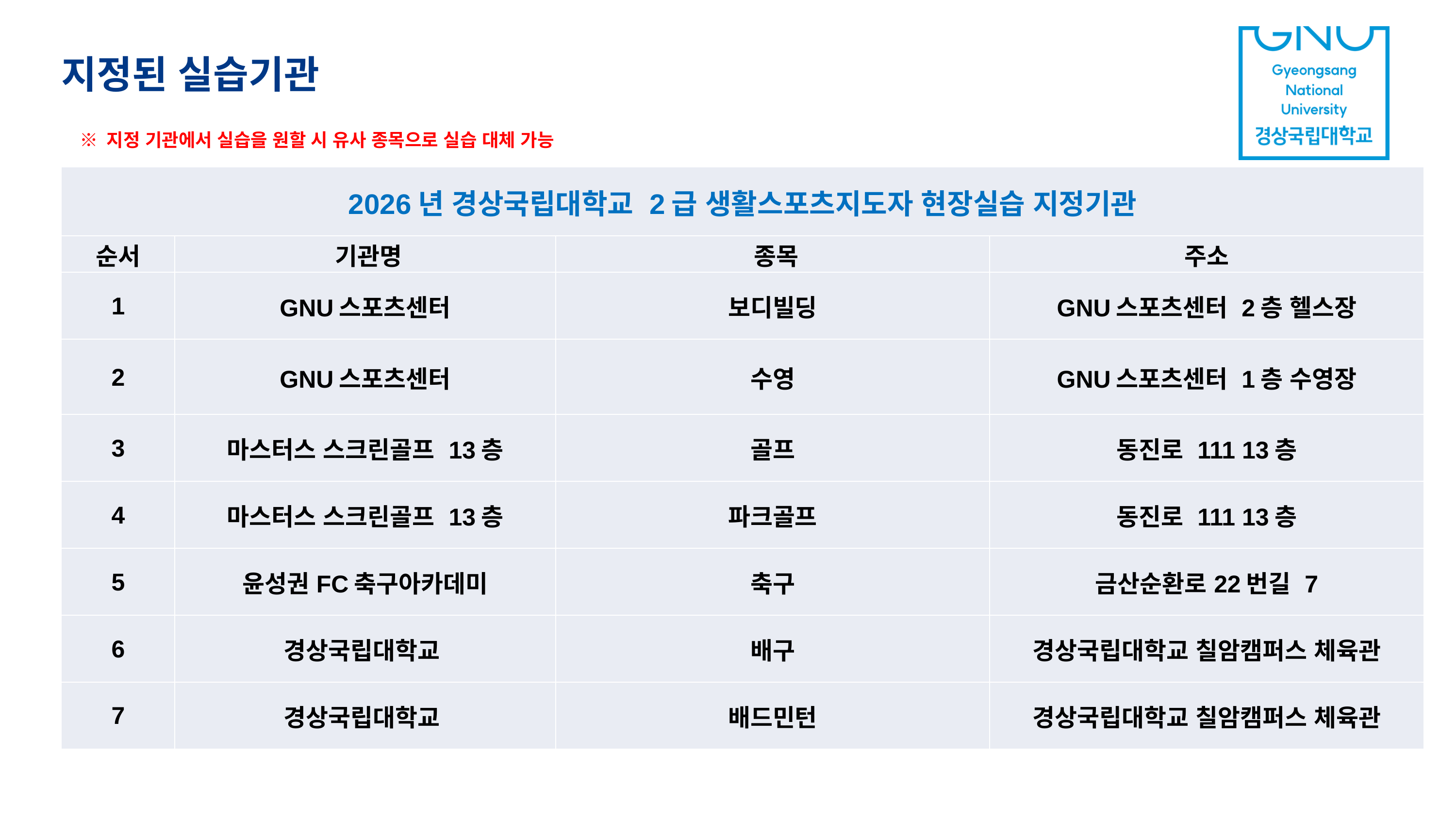

# 지정된 실습기관
※ 지정 기관에서 실습을 원할 시 유사 종목으로 실습 대체 가능

| 2026년 경상국립대학교 2급 생활스포츠지도자 현장실습 지정기관 |  |  |  |
| --- | --- | --- | --- |
| 순서 | 기관명 | 종목 | 주소 |
| 1 | GNU스포츠센터 | 보디빌딩 | GNU스포츠센터 2층 헬스장 |
| 2 | GNU스포츠센터 | 수영 | GNU스포츠센터 1층 수영장 |
| 3 | 마스터스 스크린골프 13층 | 골프 | 동진로 111 13층 |
| 4 | 마스터스 스크린골프 13층 | 파크골프 | 동진로 111 13층 |
| 5 | 윤성권FC축구아카데미 | 축구 | 금산순환로22번길 7 |
| 6 | 경상국립대학교 | 배구 | 경상국립대학교 칠암캠퍼스 체육관 |
| 7 | 경상국립대학교 | 배드민턴 | 경상국립대학교 칠암캠퍼스 체육관 |